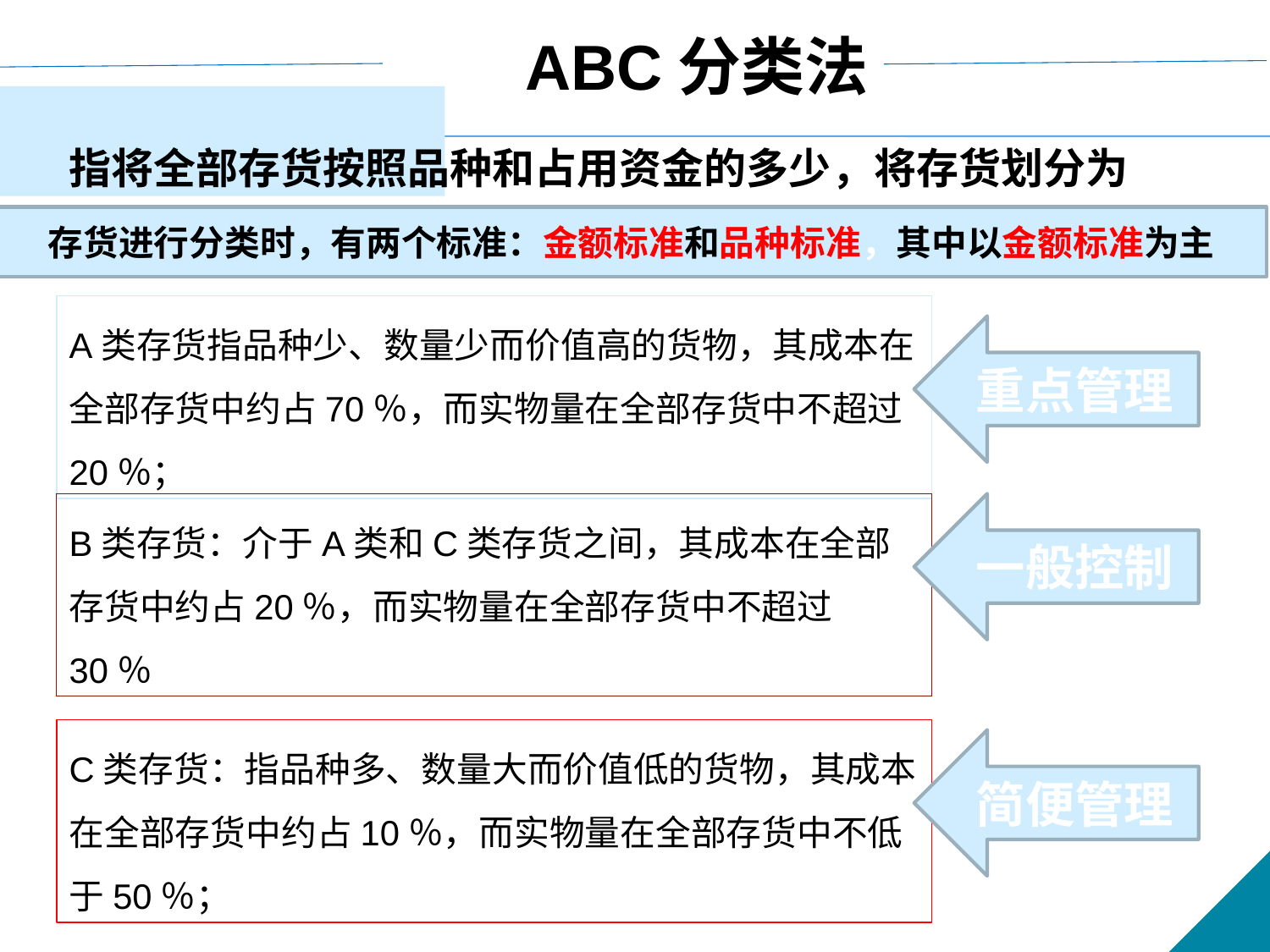

ABC分类法

指将全部存货按照品种和占用资金的多少，将存货划分为A、B、C三类：
存货进行分类时，有两个标准：金额标准和品种标准，其中以金额标准为主
A类存货指品种少、数量少而价值高的货物，其成本在全部存货中约占70％，而实物量在全部存货中不超过20％；
重点管理
B类存货：介于A类和C类存货之间，其成本在全部存货中约占20％，而实物量在全部存货中不超过30％
一般控制
C类存货：指品种多、数量大而价值低的货物，其成本在全部存货中约占10％，而实物量在全部存货中不低于50％；
简便管理
25